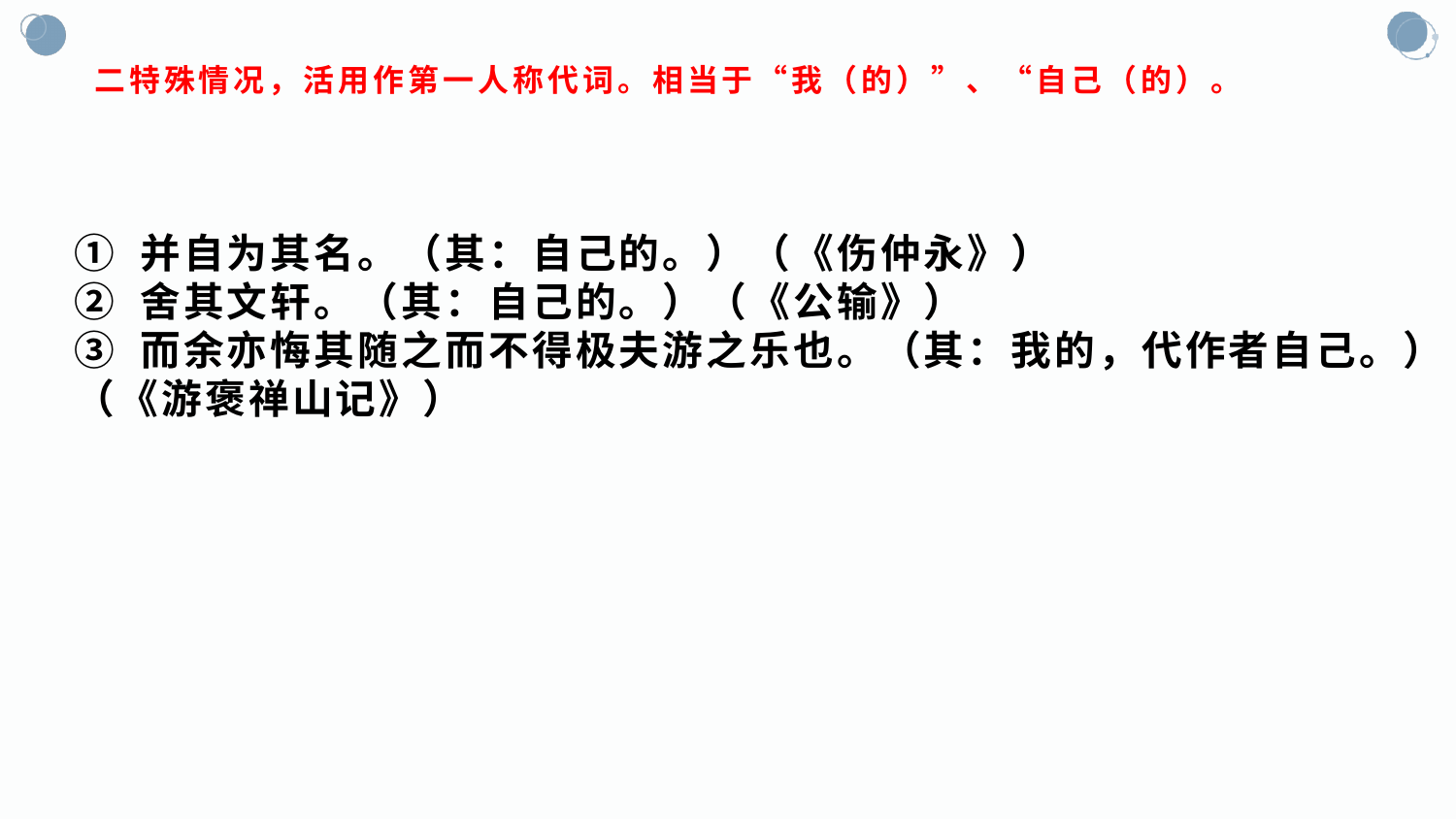

# 二特殊情况，活用作第一人称代词。相当于“我（的）”、“自己（的）。
① 并自为其名。（其：自己的。）（《伤仲永》）
② 舍其文轩。（其：自己的。）（《公输》）
③ 而余亦悔其随之而不得极夫游之乐也。（其：我的，代作者自己。）
（《游褒禅山记》）